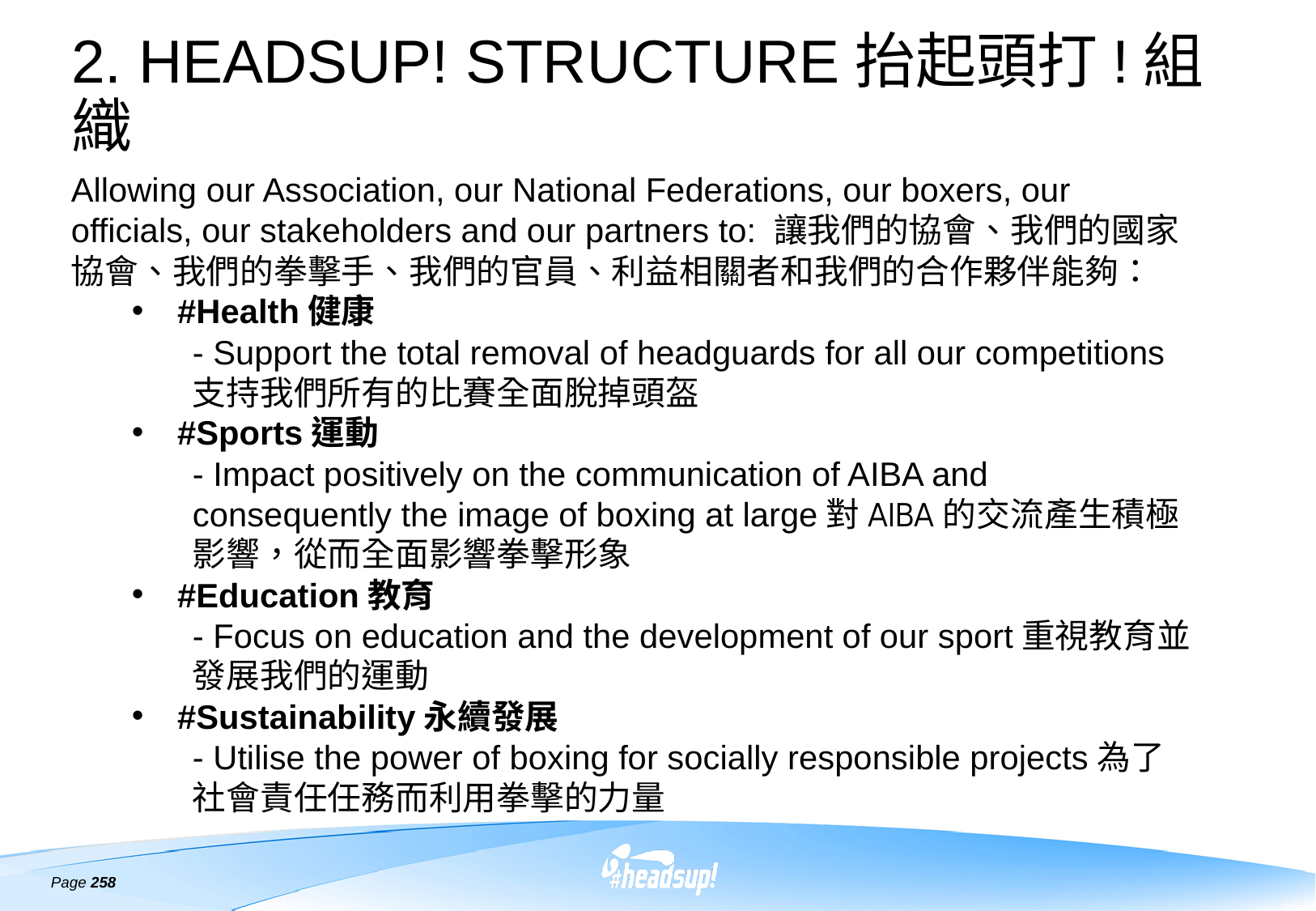

# 2. HEADSUP! STRUCTURE抬起頭打!組織
Allowing our Association, our National Federations, our boxers, our officials, our stakeholders and our partners to: 讓我們的協會、我們的國家協會、我們的拳擊手、我們的官員、利益相關者和我們的合作夥伴能夠：
#Health健康
- Support the total removal of headguards for all our competitions支持我們所有的比賽全面脫掉頭盔
#Sports運動
- Impact positively on the communication of AIBA and consequently the image of boxing at large對AIBA的交流產生積極影響，從而全面影響拳擊形象
#Education教育
- Focus on education and the development of our sport重視教育並發展我們的運動
#Sustainability永續發展
- Utilise the power of boxing for socially responsible projects為了社會責任任務而利用拳擊的力量